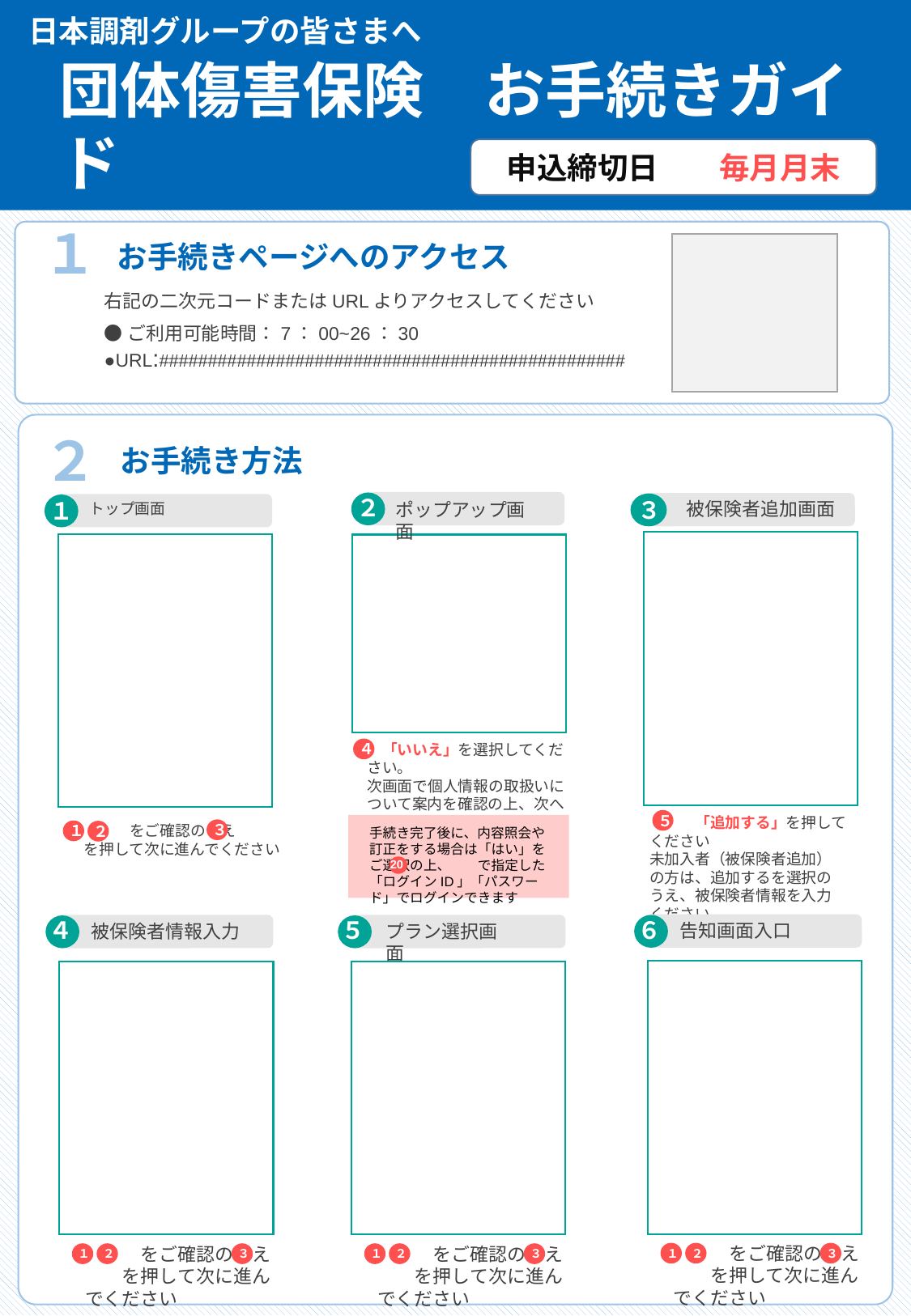

日本調剤グループの皆さまへ
団体傷害保険　お手続きガイド
申込締切日　　毎月月末
１

お手続きページへのアクセス

右記の二次元コードまたはURLよりアクセスしてください
●ご利用可能時間：7：00~26：30
●URL:################################################

２
お手続き方法
２
ポップアップ画面

３
被保険者追加画面

１
トップ画面

　　　をご確認のうえ　　　を押して次に進んでください
３
１
２

　「いいえ」を選択してください。
次画面で個人情報の取扱いについて案内を確認の上、次へ進んでください。
４
　　　「追加する」を押してください
未加入者（被保険者追加）の方は、追加するを選択のうえ、被保険者情報を入力ください。

５

手続き完了後に、内容照会や訂正をする場合は「はい」をご選択の上、　　で指定した「ログインID」「パスワード」でログインできます
20

６
告知画面入口

　　　をご確認のうえ　　を押して次に進んでください
１
２
３
５
プラン選択画面

　　　をご確認のうえ　　を押して次に進んでください
１
２
３
４
被保険者情報入力

　　　をご確認のうえ　　を押して次に進んでください
１
２
３
1